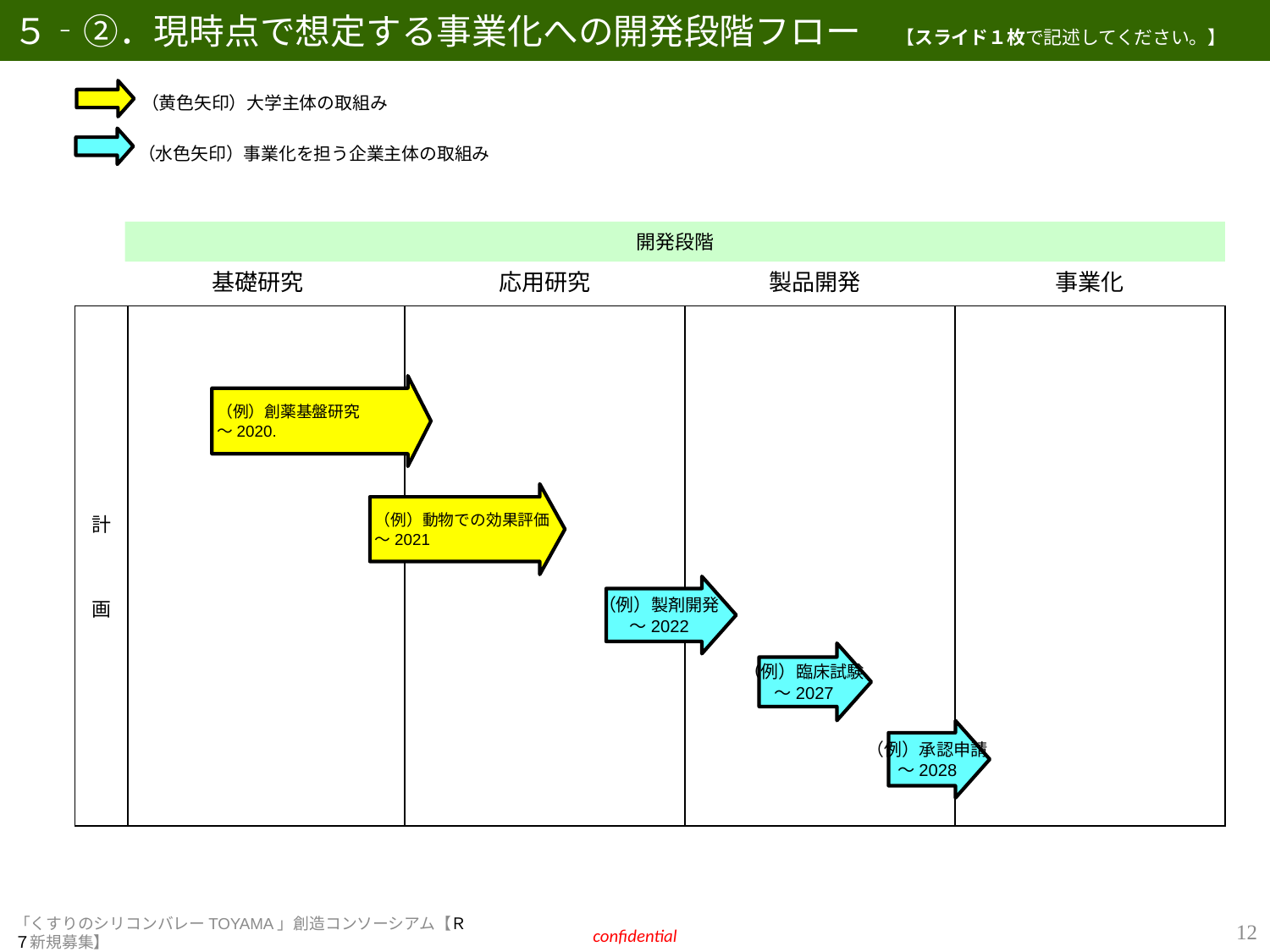

# ５‐②．現時点で想定する事業化への開発段階フロー　【スライド１枚で記述してください。】

（黄色矢印）大学主体の取組み

（水色矢印）事業化を担う企業主体の取組み
開発段階
基礎研究
応用研究
製品開発
事業化
| 計　　画 |  |  |  |  |
| --- | --- | --- | --- | --- |
（例）創薬基盤研究
～2020.
（例）動物での効果評価
～2021
（例）製剤開発
～2022
（例）臨床試験
～2027
（例）承認申請
～2028
12
「くすりのシリコンバレーTOYAMA」創造コンソーシアム【Ｒ７新規募集】